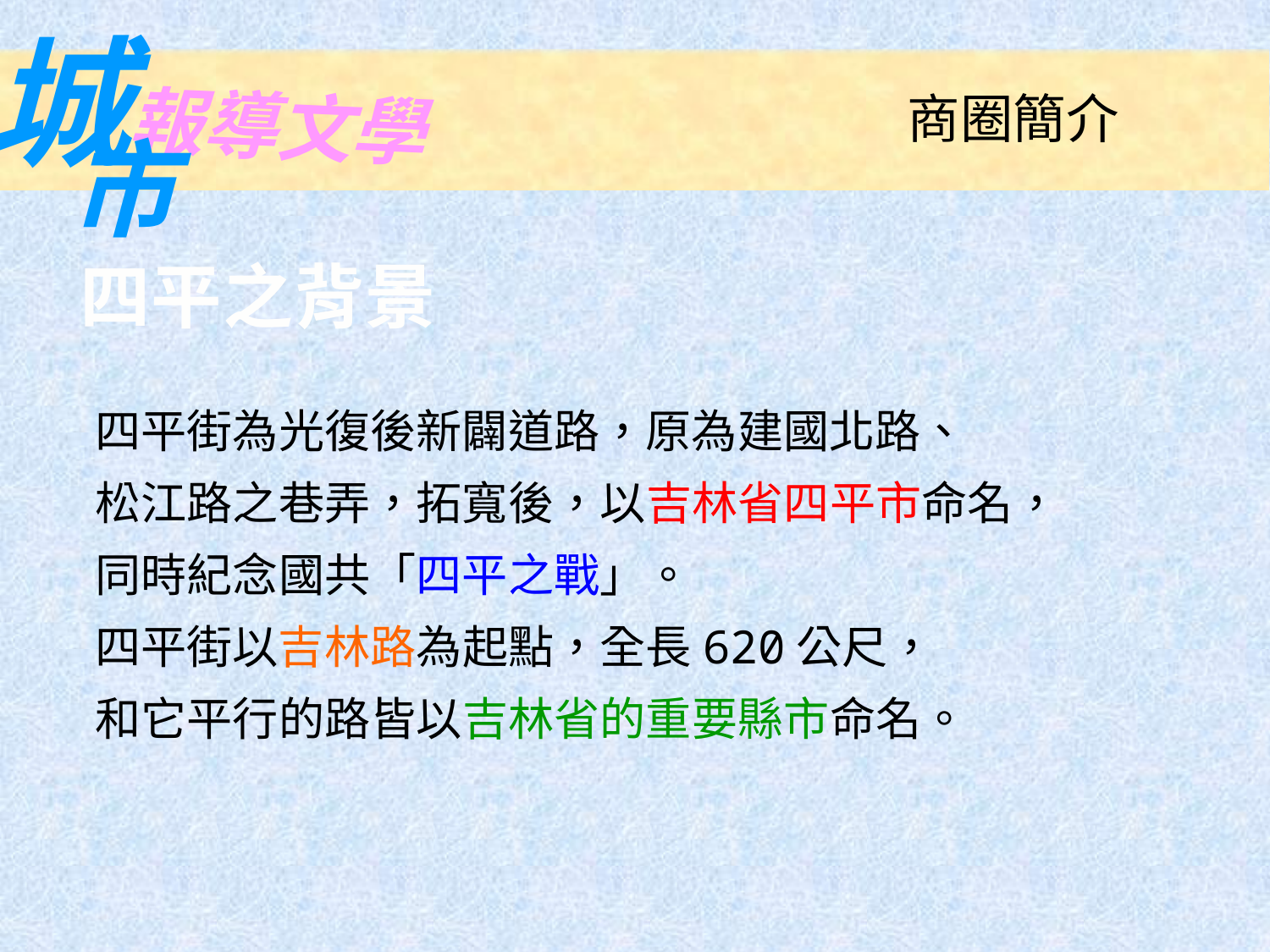

城

報導文學
市
商圈簡介
四平之背景
四平街為光復後新闢道路，原為建國北路、

松江路之巷弄，拓寬後，以吉林省四平市命名，

同時紀念國共「四平之戰」。

四平街以吉林路為起點，全長620公尺，

和它平行的路皆以吉林省的重要縣市命名。